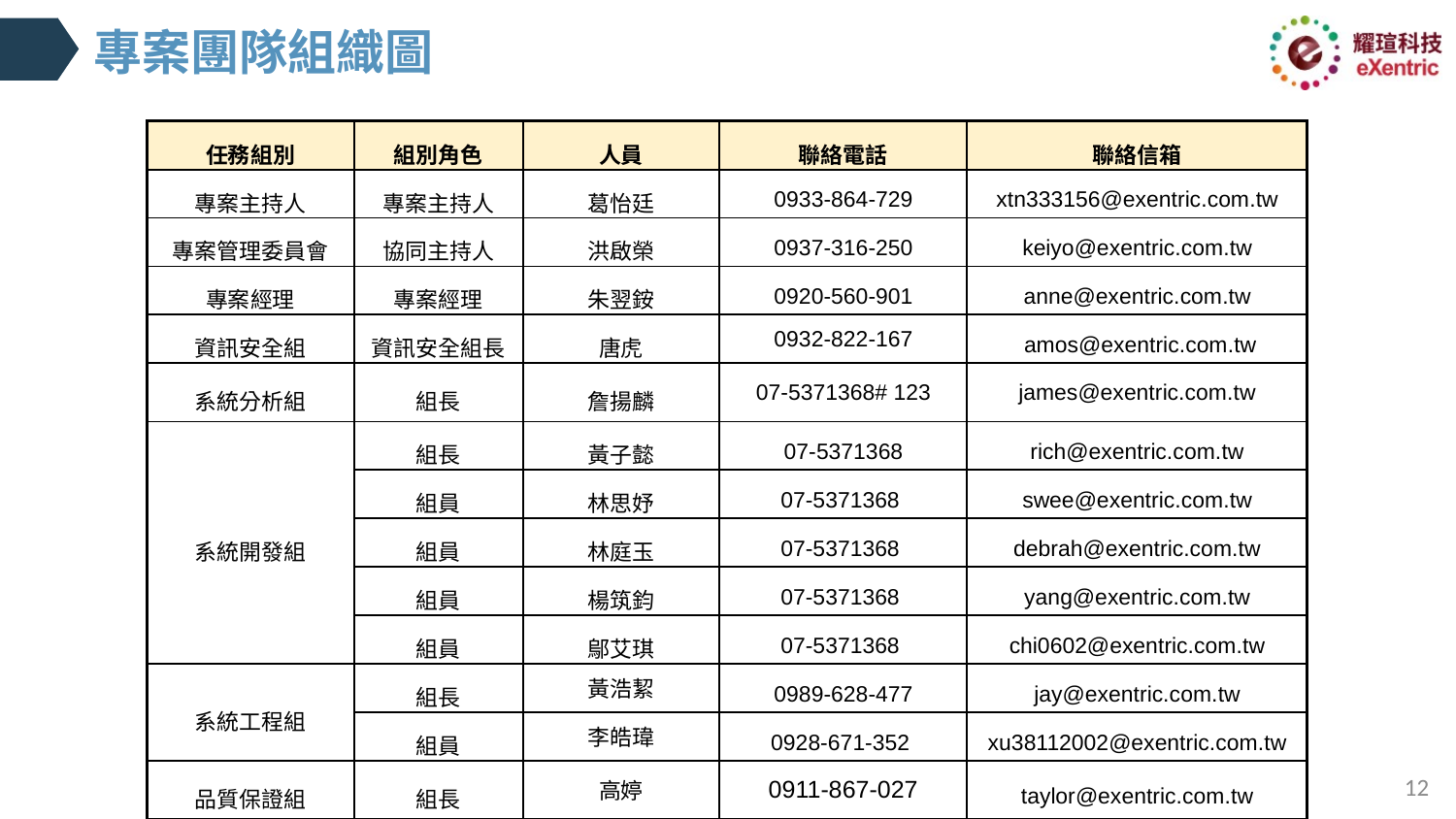

# 專案團隊組織圖
| 任務組別 | 組別角色 | 人員 | 聯絡電話 | 聯絡信箱 |
| --- | --- | --- | --- | --- |
| 專案主持人 | 專案主持人 | 葛怡廷 | 0933-864-729 | xtn333156@exentric.com.tw |
| 專案管理委員會 | 協同主持人 | 洪啟榮 | 0937-316-250 | keiyo@exentric.com.tw |
| 專案經理 | 專案經理 | 朱翌銨 | 0920-560-901 | anne@exentric.com.tw |
| 資訊安全組 | 資訊安全組長 | 唐虎 | 0932-822-167 | amos@exentric.com.tw |
| 系統分析組 | 組長 | 詹揚麟 | 07-5371368# 123 | james@exentric.com.tw |
| 系統開發組 | 組長 | 黃子懿 | 07-5371368 | rich@exentric.com.tw |
| 系統開發組 | 組員 | 林思妤 | 07-5371368 | swee@exentric.com.tw |
|  | 組員 | 林庭玉 | 07-5371368 | debrah@exentric.com.tw |
|  | 組員 | 楊筑鈞 | 07-5371368 | yang@exentric.com.tw |
|  | 組員 | 鄔艾琪 | 07-5371368 | chi0602@exentric.com.tw |
| 系統工程組 | 組長 | 黃浩絜 | 0989-628-477 | jay@exentric.com.tw |
|  | 組員 | 李皓瑋 | 0928-671-352 | xu38112002@exentric.com.tw |
| 品質保證組 | 組長 | 高婷 | 0911-867-027 | taylor@exentric.com.tw |
12